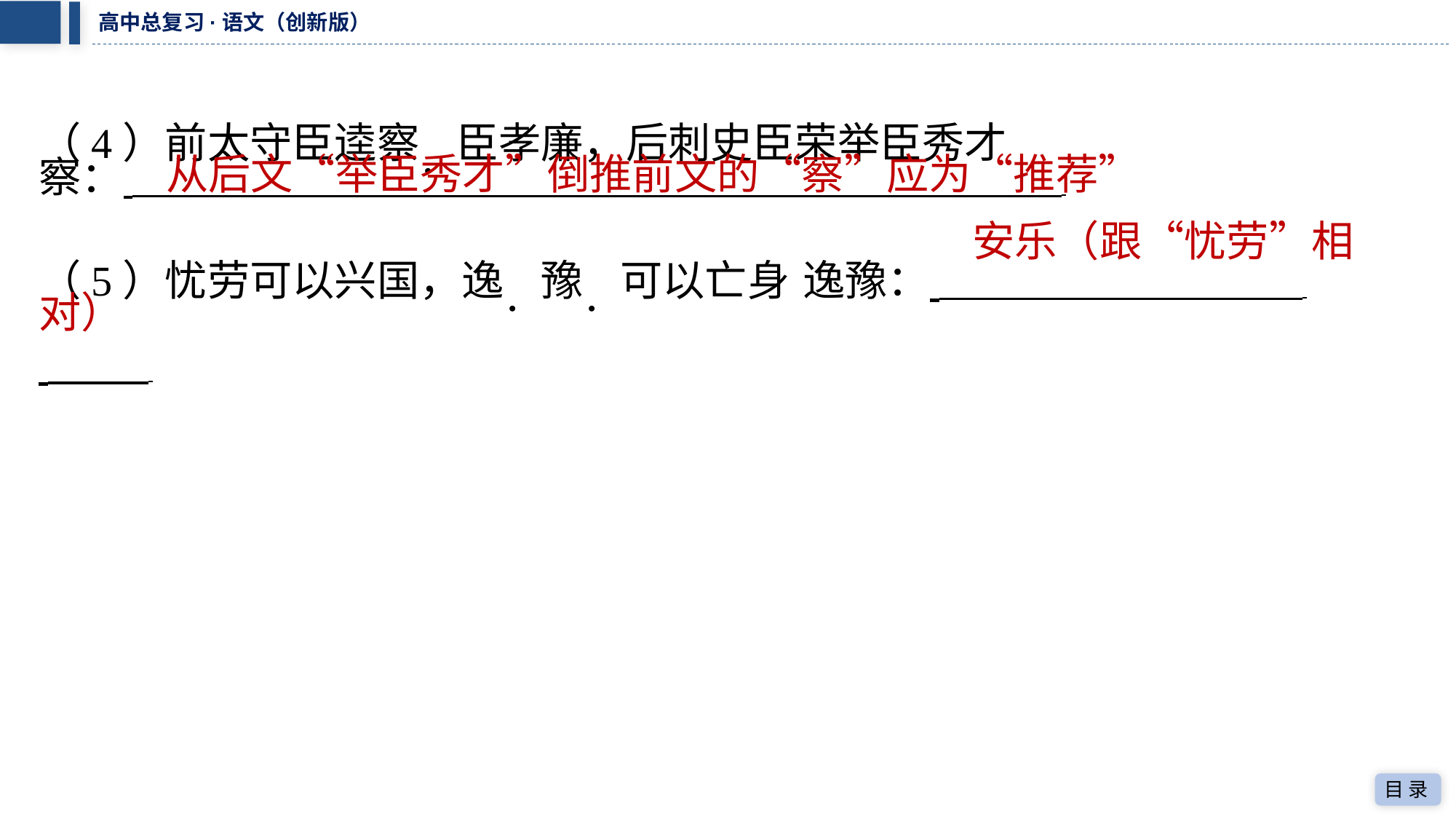

（4）前太守臣逵察．臣孝廉，后刺史臣荣举臣秀才
从后文“举臣秀才”倒推前文的“察”应为“推荐”
察：                                                                                                                                            ⁠
安乐（跟“忧劳”相
（5）忧劳可以兴国，逸．豫．可以亡身	逸豫：                                                        ⁠
                 ⁠
对）